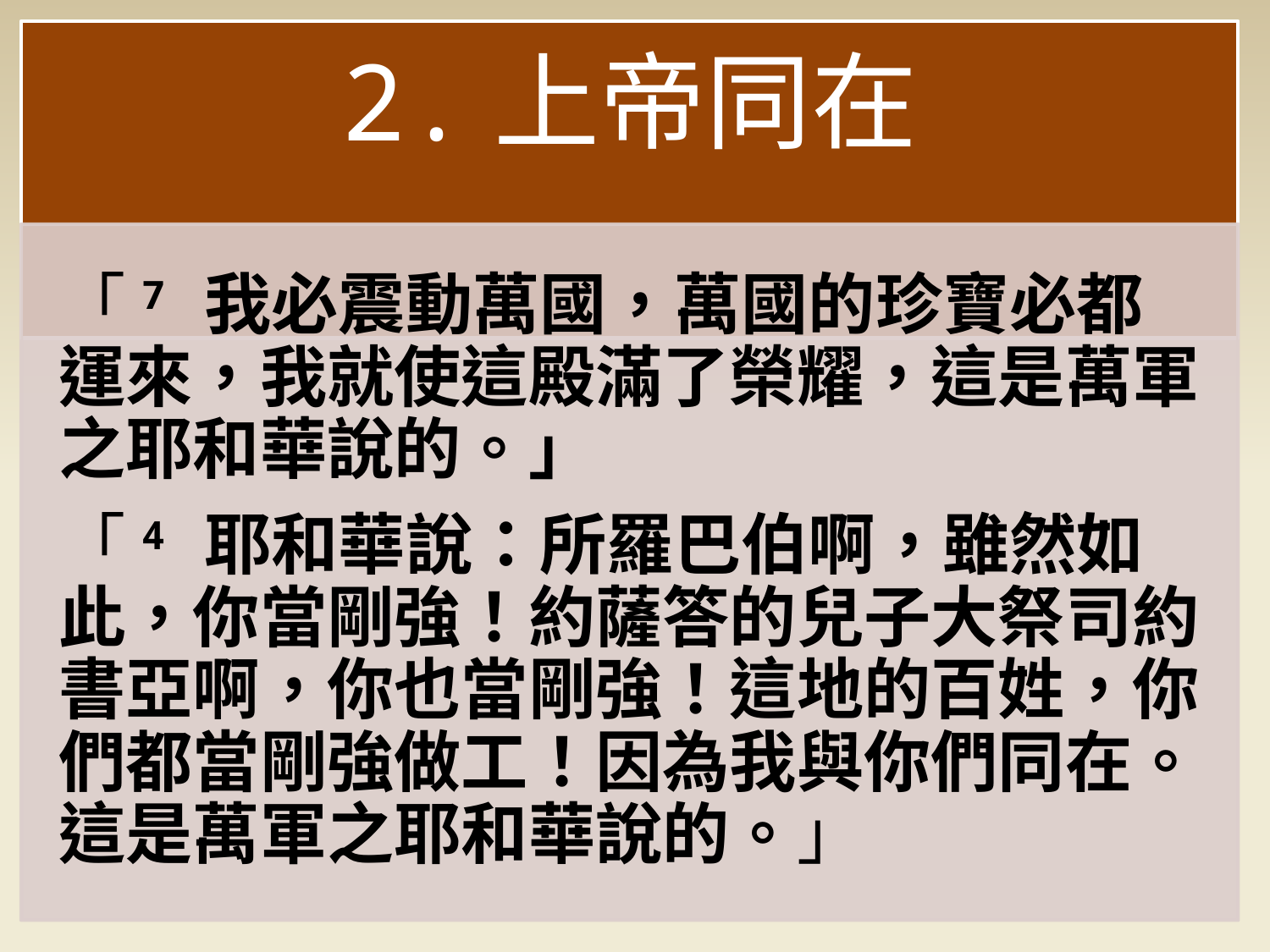

2.上帝同在
「7 我必震動萬國，萬國的珍寶必都運來，我就使這殿滿了榮耀，這是萬軍之耶和華說的。」
「4 耶和華說：所羅巴伯啊，雖然如此，你當剛強！約薩答的兒子大祭司約書亞啊，你也當剛強！這地的百姓，你們都當剛強做工！因為我與你們同在。這是萬軍之耶和華說的。」